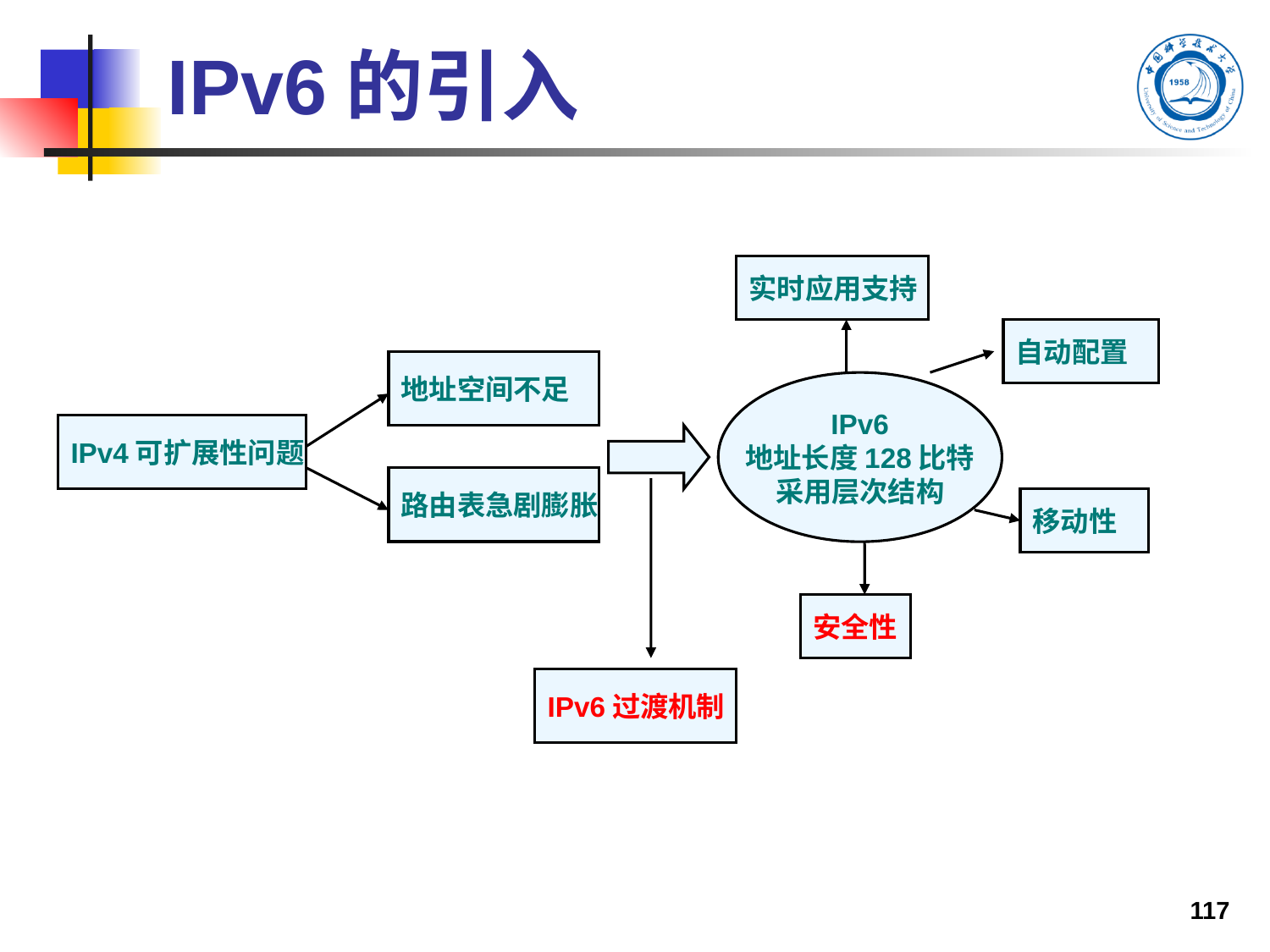

IPv6的引入
实时应用支持

自动配置
地址空间不足

IPv6
地址长度128比特
采用层次结构

IPv4可扩展性问题

路由表急剧膨胀

移动性

安全性
IPv6过渡机制
117